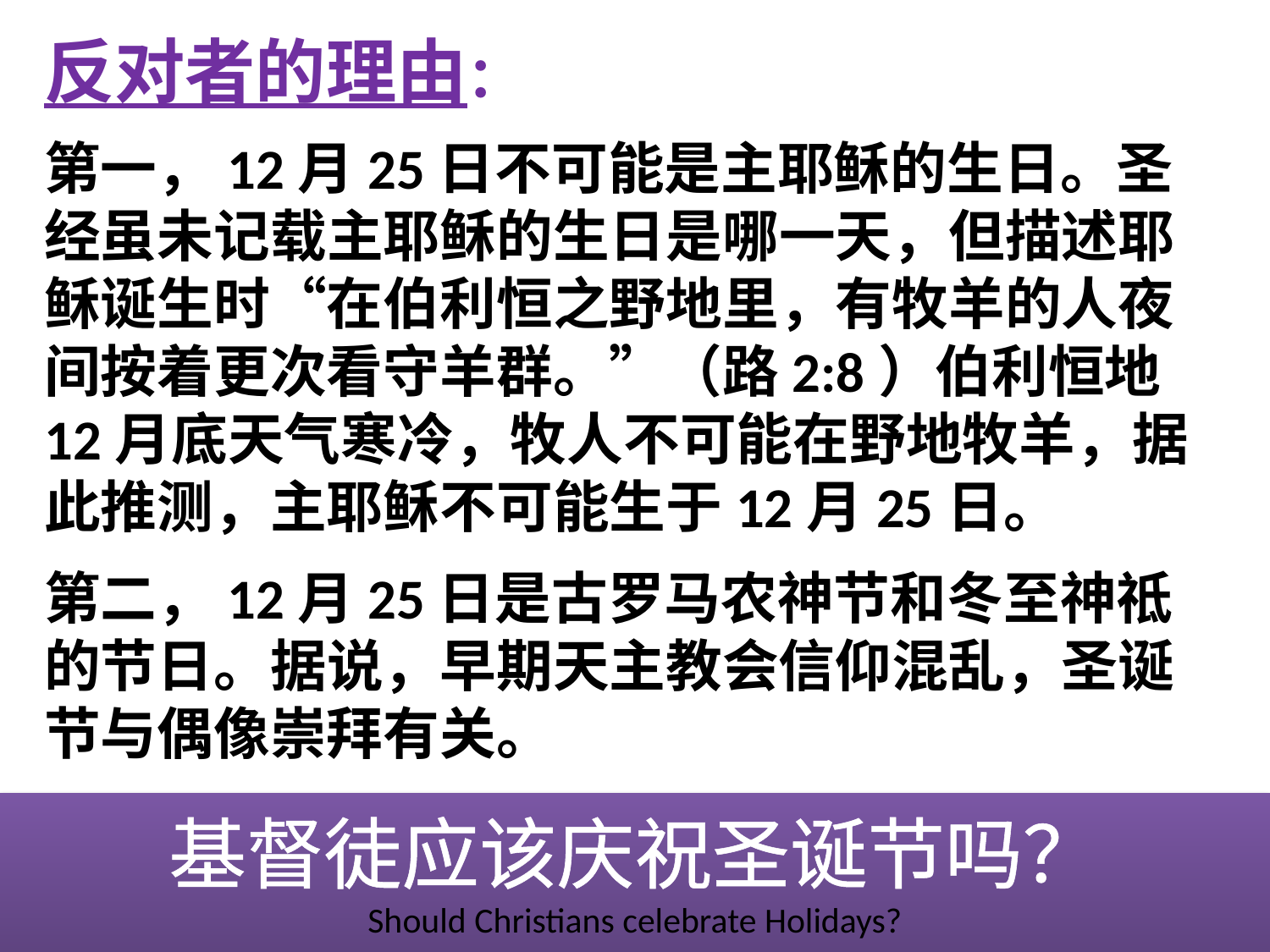

反对者的理由：

第一，12月25日不可能是主耶稣的生日。圣经虽未记载主耶稣的生日是哪一天，但描述耶稣诞生时“在伯利恒之野地里，有牧羊的人夜间按着更次看守羊群。”（路2:8）伯利恒地12月底天气寒冷，牧人不可能在野地牧羊，据此推测，主耶稣不可能生于12月25日。

第二，12月25日是古罗马农神节和冬至神祗的节日。据说，早期天主教会信仰混乱，圣诞节与偶像崇拜有关。

基督徒应该庆祝圣诞节吗？
Should Christians celebrate Holidays?